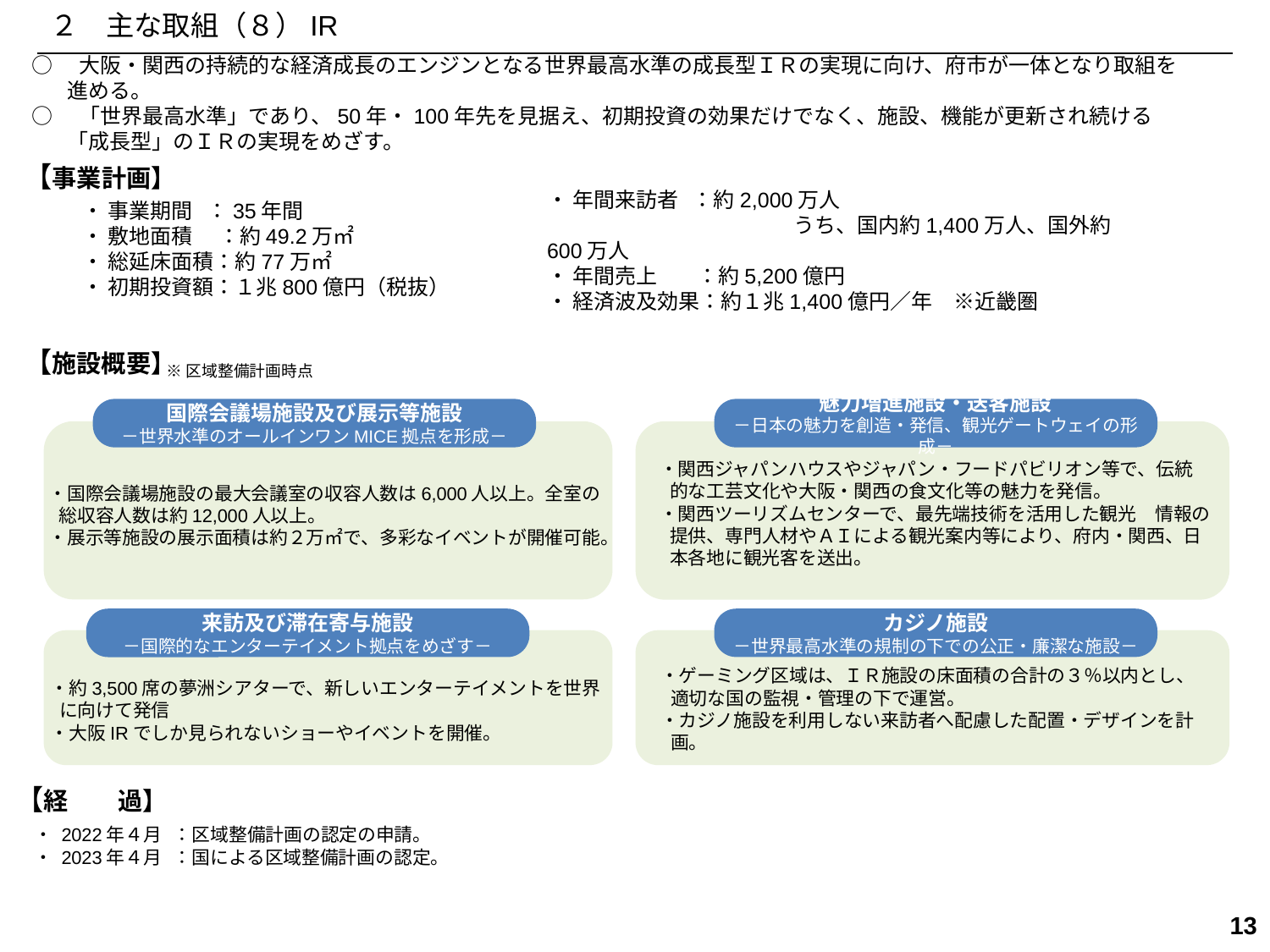

２　主な取組（８）IR
○　大阪・関西の持続的な経済成⾧のエンジンとなる世界最高水準の成⾧型ＩＲの実現に向け、府市が一体となり取組を進める。
○　「世界最高水準」であり、50年・100年先を見据え、初期投資の効果だけでなく、施設、機能が更新され続ける「成長型」のＩＲの実現をめざす。
【事業計画】
・ 事業期間   ：35年間
・ 敷地面積　 ：約49.2万㎡
・ 総延床面積：約77万㎡
・ 初期投資額：１兆800億円（税抜）
・ 年間来訪者   ：約2,000万人
　　　　　　　　　　   　うち、国内約1,400万人、国外約600万人
・ 年間売上   　 ：約5,200億円
・ 経済波及効果：約１兆1,400億円／年　※近畿圏
【施設概要】
※区域整備計画時点
国際会議場施設及び展示等施設
－世界水準のオールインワンMICE拠点を形成－
魅力増進施設・送客施設
－日本の魅力を創造・発信、観光ゲートウェイの形成－

・関西ジャパンハウスやジャパン・フードパビリオン等で、伝統的な工芸文化や大阪・関西の食文化等の魅力を発信。
・関西ツーリズムセンターで、最先端技術を活用した観光　情報の提供、専門人材やＡＩによる観光案内等により、府内・関西、日本各地に観光客を送出。
・国際会議場施設の最大会議室の収容人数は6,000人以上。全室の総収容人数は約12,000人以上。
・展示等施設の展示面積は約２万㎡で、多彩なイベントが開催可能。
来訪及び滞在寄与施設
－国際的なエンターテイメント拠点をめざす－
カジノ施設
－世界最高水準の規制の下での公正・廉潔な施設－

・約3,500席の夢洲シアターで、新しいエンターテイメントを世界に向けて発信
・大阪IRでしか見られないショーやイベントを開催。
・ゲーミング区域は、ＩＲ施設の床面積の合計の３％以内とし、適切な国の監視・管理の下で運営。
・カジノ施設を利用しない来訪者へ配慮した配置・デザインを計画。

【経　　過】
・ 2022年４月   ：区域整備計画の認定の申請。
・ 2023年４月   ：国による区域整備計画の認定。

13